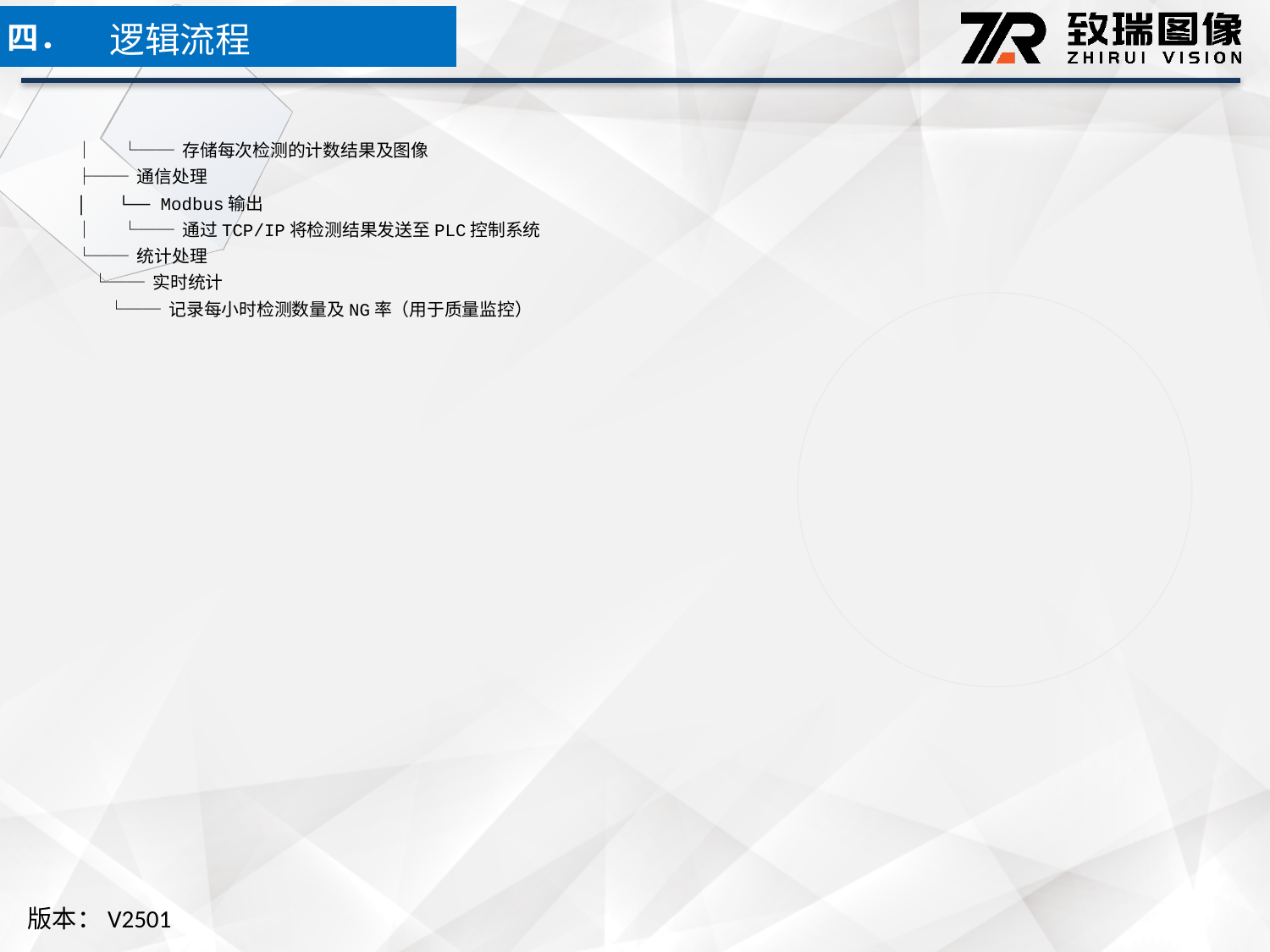

逻辑流程
四．

│       └── 存储每次检测的计数结果及图像
├── 通信处理
│   └── Modbus输出
│       └── 通过TCP/IP将检测结果发送至PLC控制系统
└── 统计处理
    └── 实时统计
        └── 记录每小时检测数量及NG率（用于质量监控）